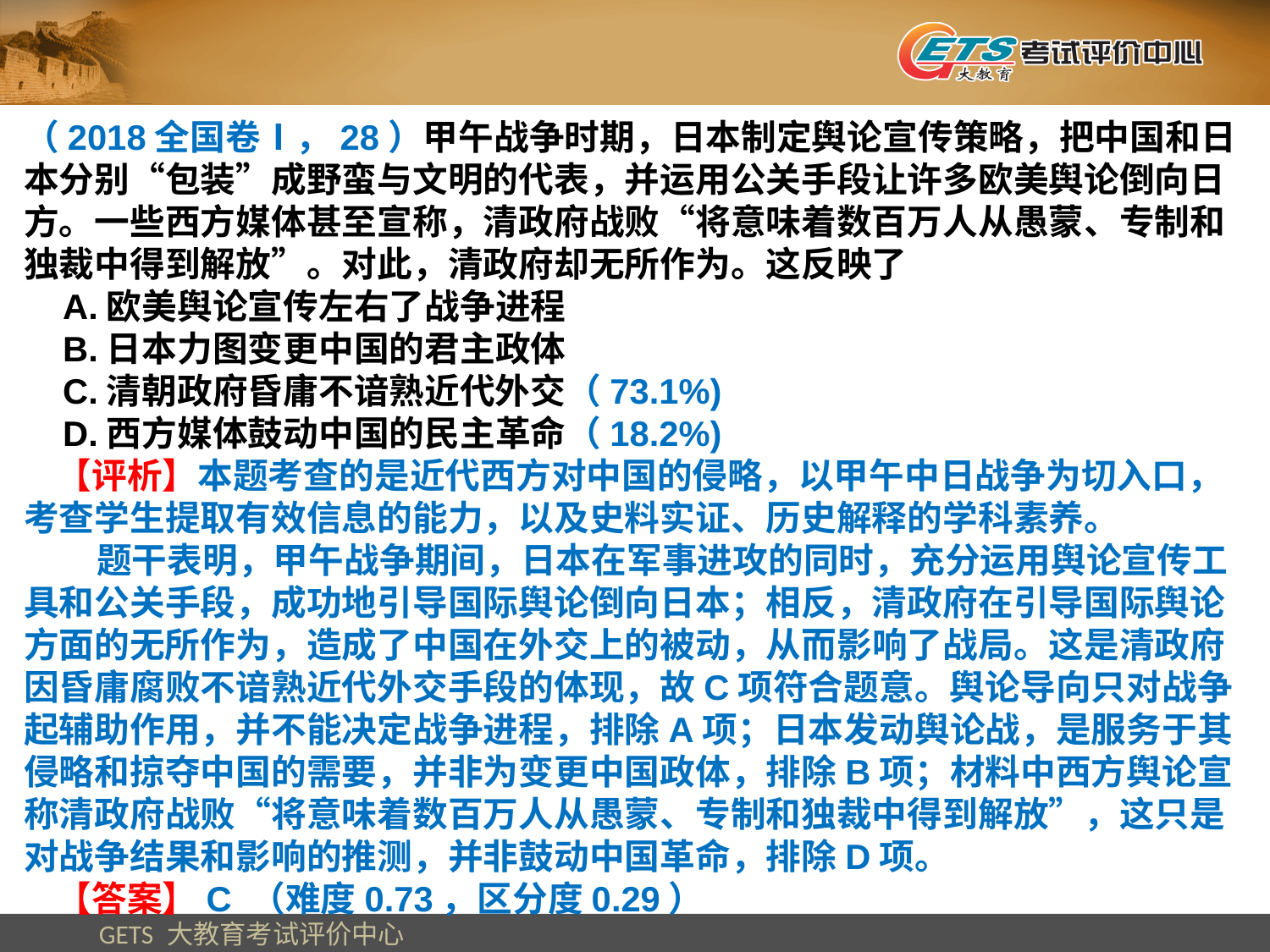

（2018全国卷Ⅰ，28）甲午战争时期，日本制定舆论宣传策略，把中国和日本分别“包装”成野蛮与文明的代表，并运用公关手段让许多欧美舆论倒向日方。一些西方媒体甚至宣称，清政府战败“将意味着数百万人从愚蒙、专制和独裁中得到解放”。对此，清政府却无所作为。这反映了
    A.欧美舆论宣传左右了战争进程
    B.日本力图变更中国的君主政体
    C.清朝政府昏庸不谙熟近代外交（73.1%)
    D.西方媒体鼓动中国的民主革命（18.2%)
   【评析】本题考查的是近代西方对中国的侵略，以甲午中日战争为切入口，考查学生提取有效信息的能力，以及史料实证、历史解释的学科素养。
        题干表明，甲午战争期间，日本在军事进攻的同时，充分运用舆论宣传工具和公关手段，成功地引导国际舆论倒向日本；相反，清政府在引导国际舆论方面的无所作为，造成了中国在外交上的被动，从而影响了战局。这是清政府因昏庸腐败不谙熟近代外交手段的体现，故C项符合题意。舆论导向只对战争起辅助作用，并不能决定战争进程，排除A项；日本发动舆论战，是服务于其侵略和掠夺中国的需要，并非为变更中国政体，排除B项；材料中西方舆论宣称清政府战败“将意味着数百万人从愚蒙、专制和独裁中得到解放”，这只是对战争结果和影响的推测，并非鼓动中国革命，排除D项。
   【答案】C （难度0.73，区分度0.29）